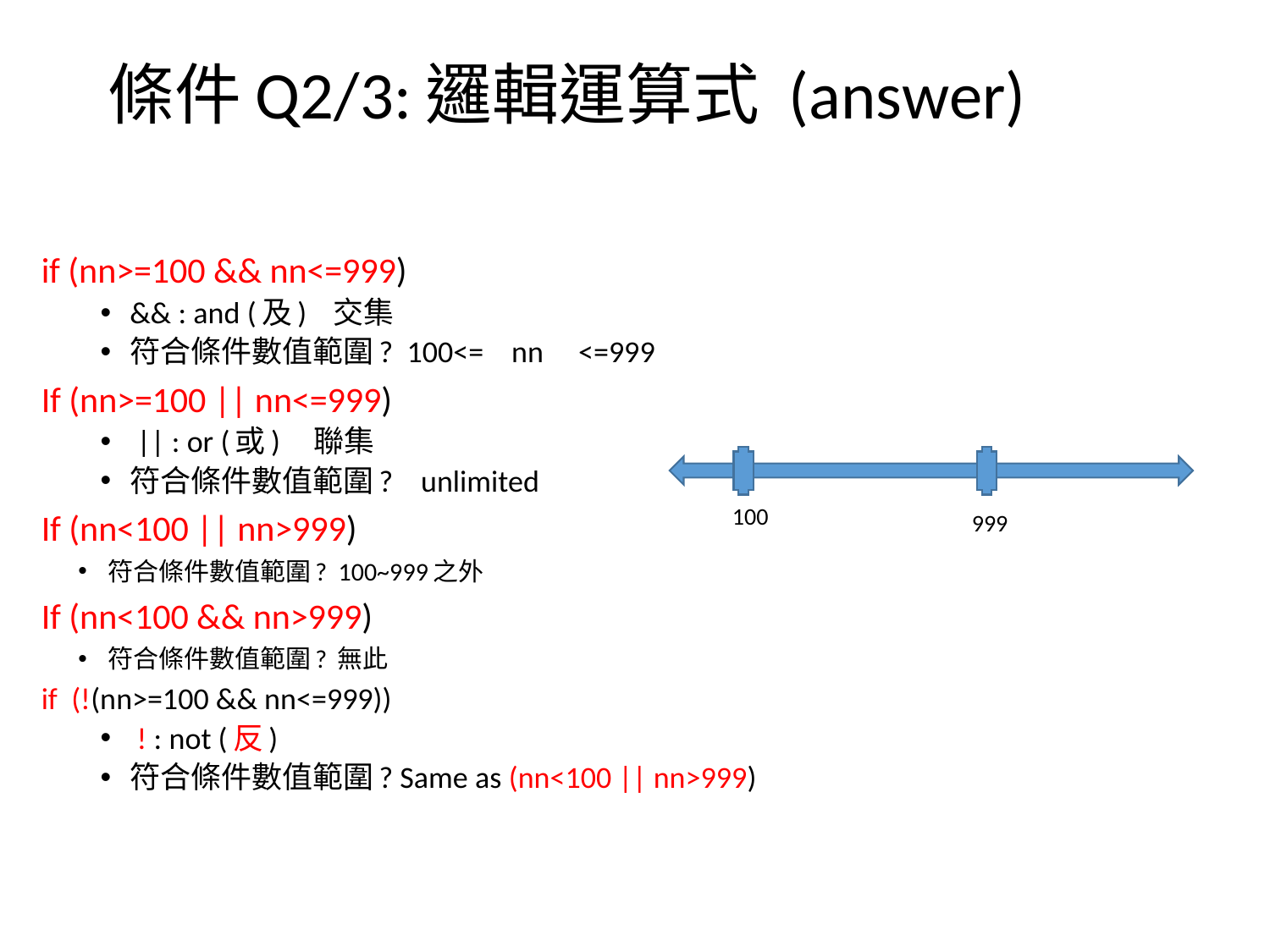

# 條件Q2/3:邏輯運算式 (answer)
if (nn>=100 && nn<=999)
&& : and (及)   交集
符合條件數值範圍?  100<=    nn     <=999
If (nn>=100 || nn<=999)
 || : or (或)    聯集
符合條件數值範圍?    unlimited
If (nn<100 || nn>999)
符合條件數值範圍?  100~999之外
If (nn<100 && nn>999)
符合條件數值範圍? 無此
if  (!(nn>=100 && nn<=999))
 ! : not (反)
符合條件數值範圍? Same as (nn<100 || nn>999)

100
999